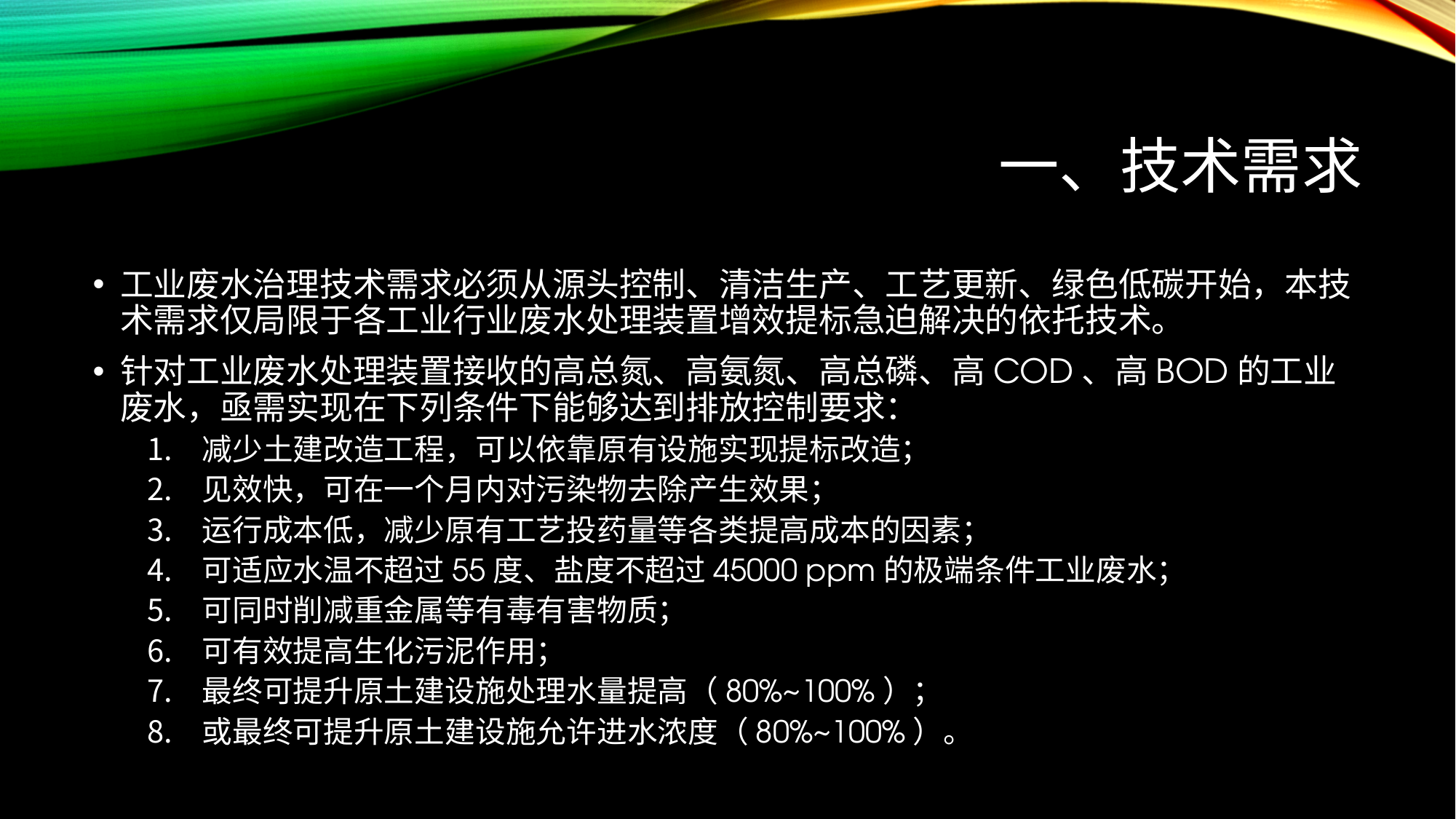

# 一、技术需求
工业废水治理技术需求必须从源头控制、清洁生产、工艺更新、绿色低碳开始，本技术需求仅局限于各工业行业废水处理装置增效提标急迫解决的依托技术。
针对工业废水处理装置接收的高总氮、高氨氮、高总磷、高COD、高BOD的工业废水，亟需实现在下列条件下能够达到排放控制要求：
减少土建改造工程，可以依靠原有设施实现提标改造；
见效快，可在一个月内对污染物去除产生效果；
运行成本低，减少原有工艺投药量等各类提高成本的因素；
可适应水温不超过55度、盐度不超过45000 ppm的极端条件工业废水；
可同时削减重金属等有毒有害物质；
可有效提高生化污泥作用；
最终可提升原土建设施处理水量提高（80%~100%）；
或最终可提升原土建设施允许进水浓度（80%~100%）。